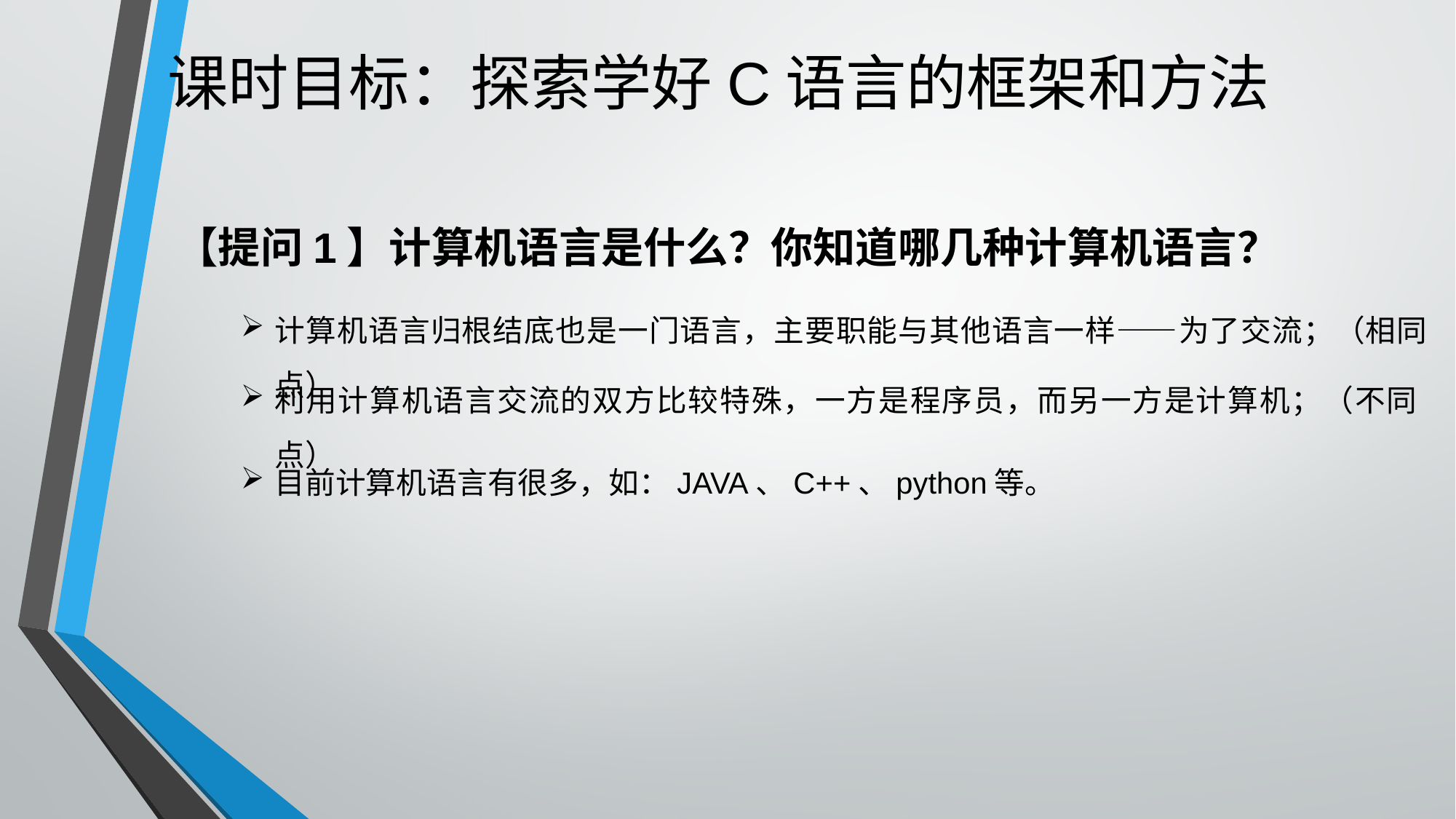

# 课时目标：探索学好C语言的框架和方法
【提问1】计算机语言是什么？你知道哪几种计算机语言？
计算机语言归根结底也是一门语言，主要职能与其他语言一样——为了交流；（相同点）
利用计算机语言交流的双方比较特殊，一方是程序员，而另一方是计算机；（不同点）
目前计算机语言有很多，如：JAVA、C++、python等。